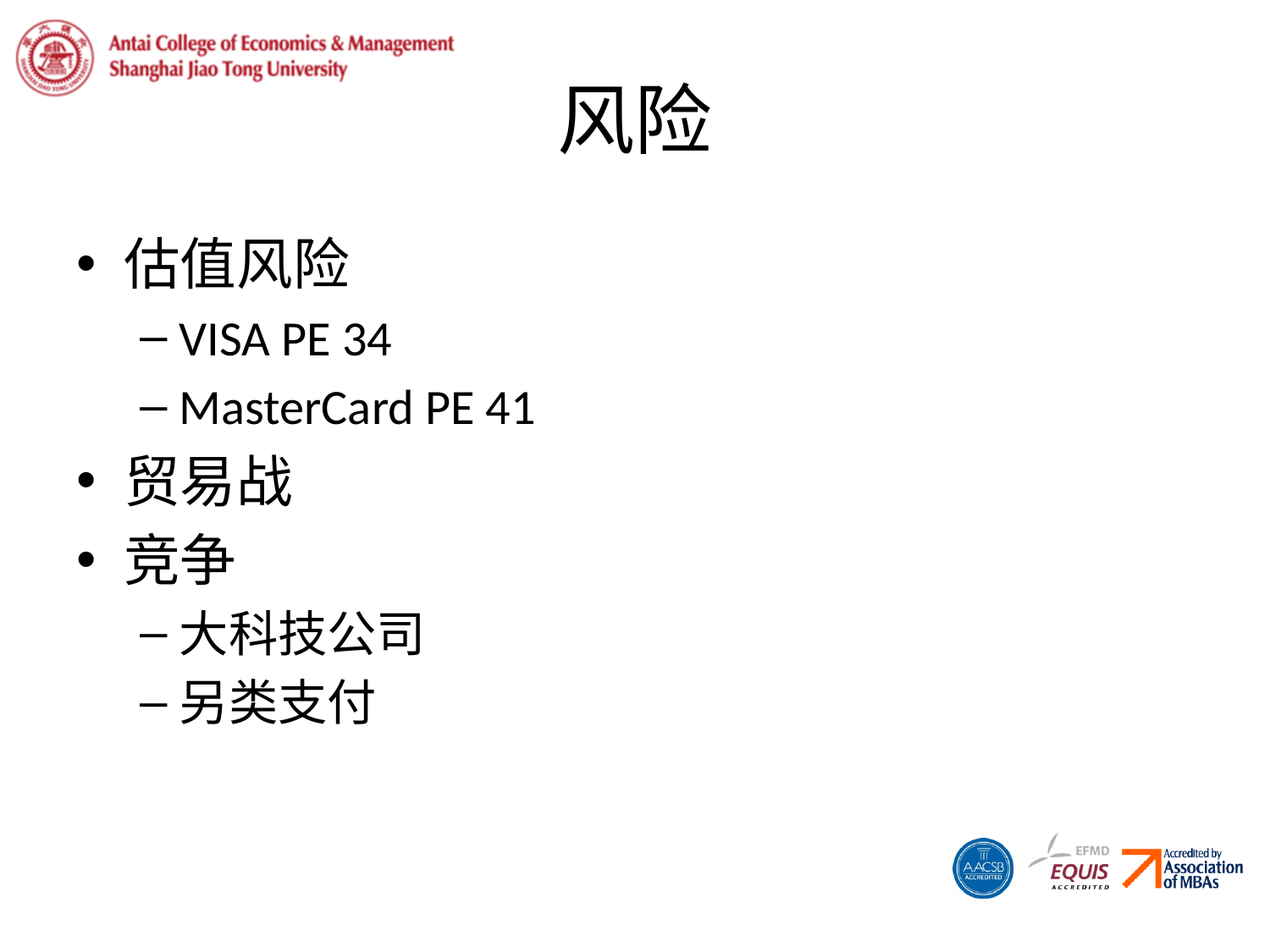

# 风险
估值风险
VISA PE 34
MasterCard PE 41
贸易战
竞争
大科技公司
另类支付